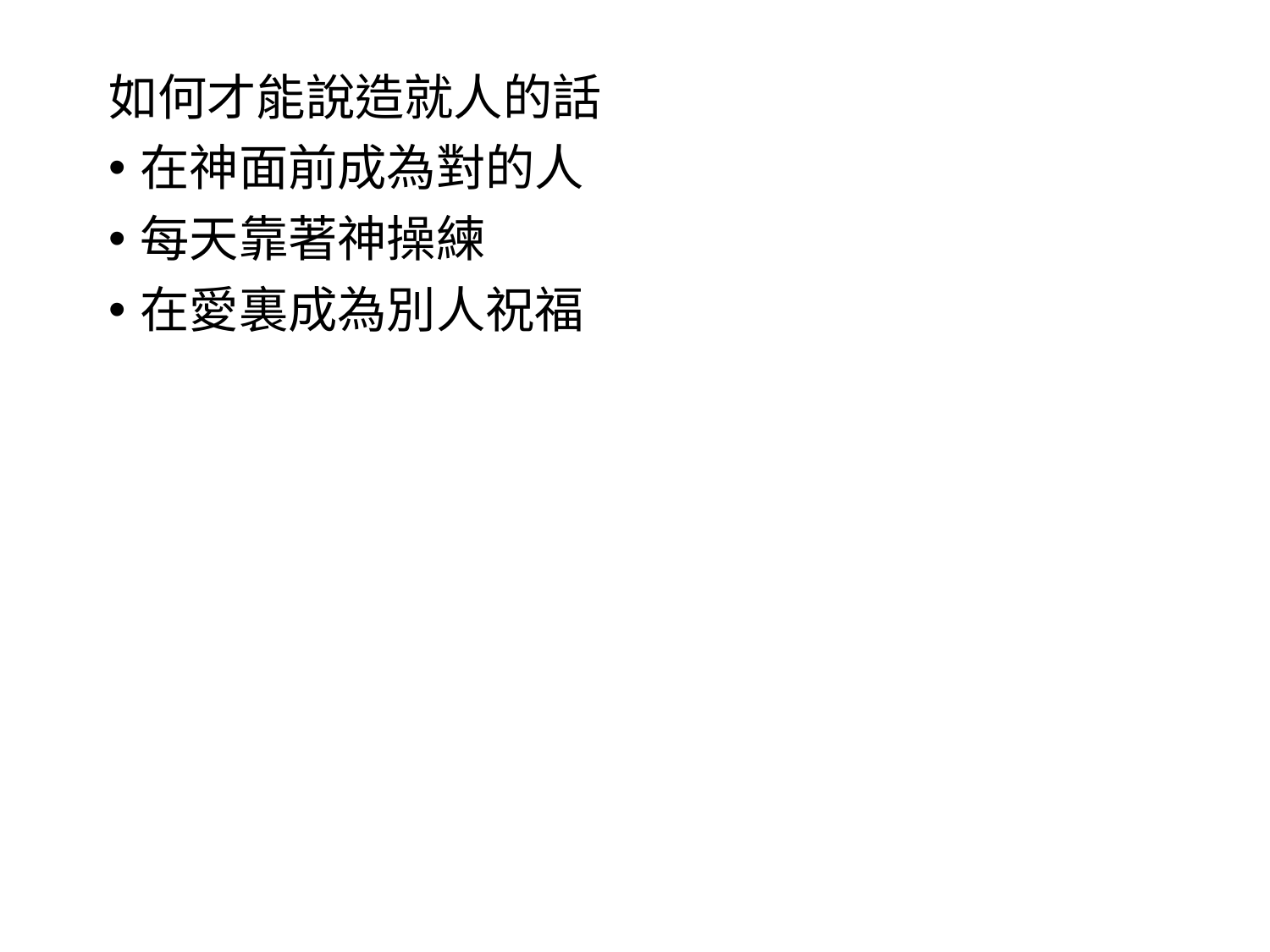

如何才能說造就人的話
在神面前成為對的人
每天靠著神操練
在愛裏成為別人祝福